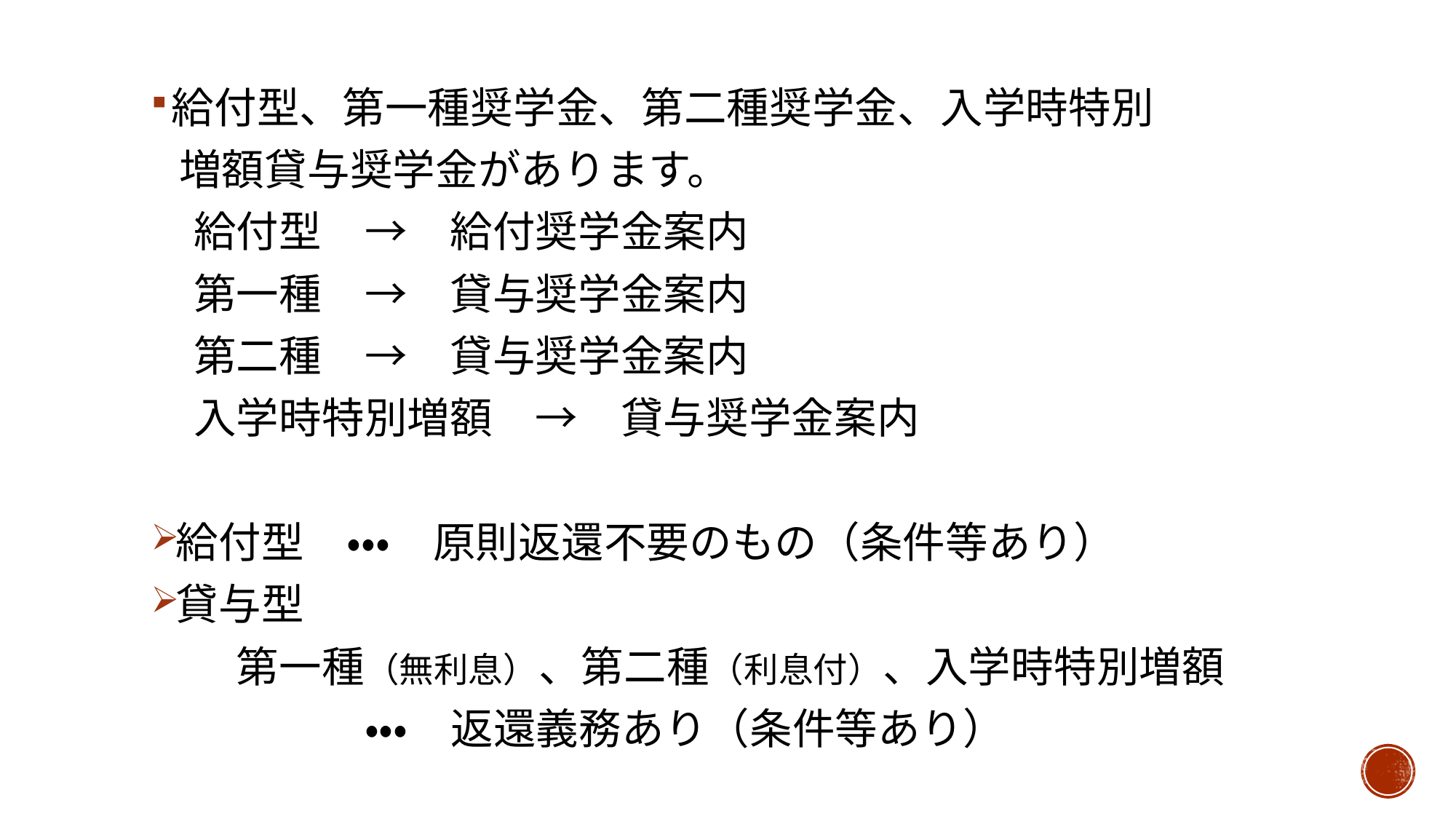

給付型、第一種奨学金、第二種奨学金、入学時特別
  増額貸与奨学金があります。
　給付型　→　給付奨学金案内
　第一種　→　貸与奨学金案内
　第二種　→　貸与奨学金案内
　入学時特別増額　→　貸与奨学金案内

給付型　・・・　原則返還不要のもの（条件等あり）
貸与型
　　第一種（無利息）、第二種（利息付）、入学時特別増額
　　　　　・・・　返還義務あり（条件等あり）